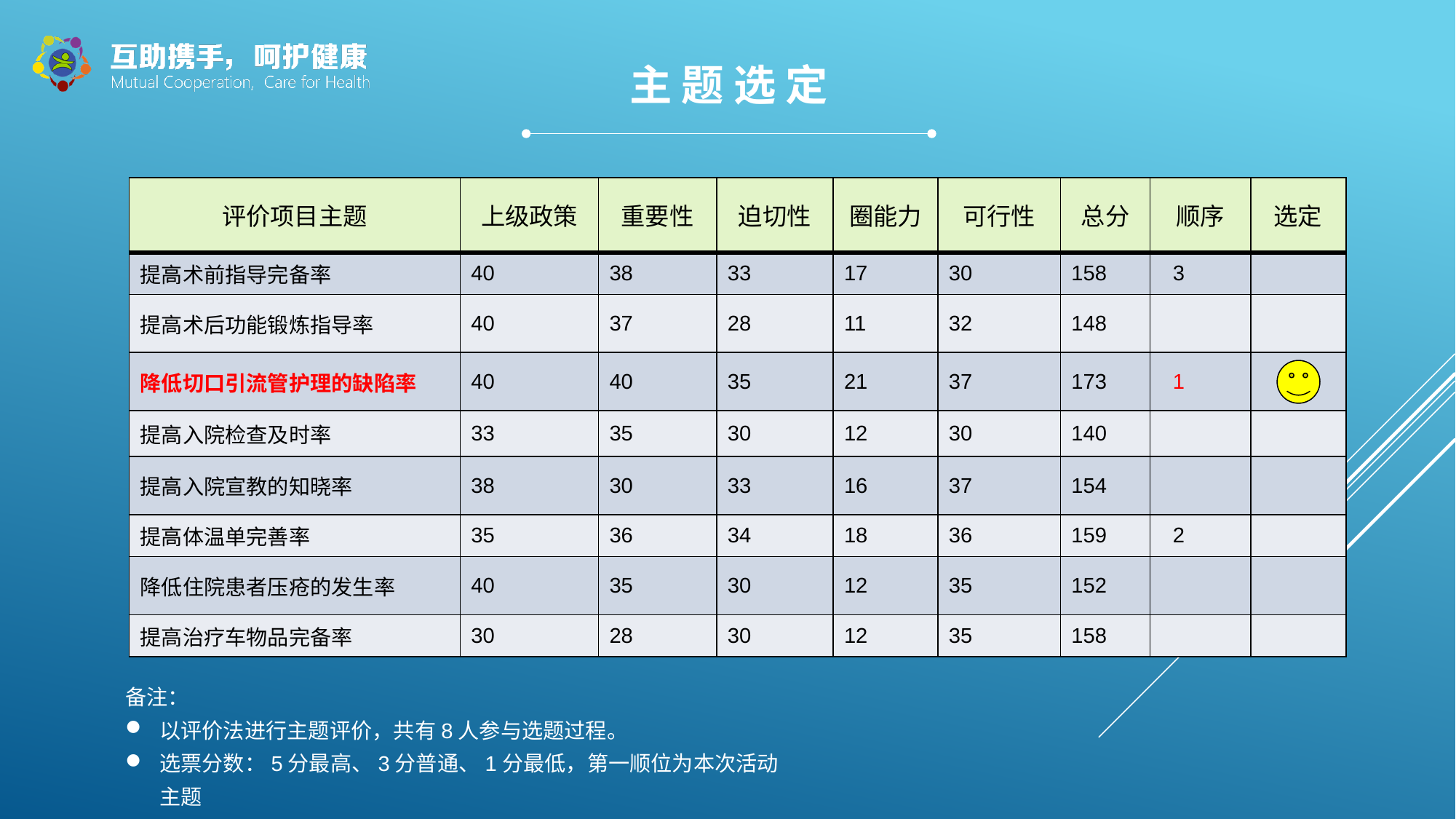

主 题 选 定
| 评价项目主题 | 上级政策 | 重要性 | 迫切性 | 圈能力 | 可行性 | 总分 | 顺序 | 选定 |
| --- | --- | --- | --- | --- | --- | --- | --- | --- |
| 提高术前指导完备率 | 40 | 38 | 33 | 17 | 30 | 158 | 3 |  |
| 提高术后功能锻炼指导率 | 40 | 37 | 28 | 11 | 32 | 148 |  |  |
| 降低切口引流管护理的缺陷率 | 40 | 40 | 35 | 21 | 37 | 173 | 1 |  |
| 提高入院检查及时率 | 33 | 35 | 30 | 12 | 30 | 140 |  |  |
| 提高入院宣教的知晓率 | 38 | 30 | 33 | 16 | 37 | 154 |  |  |
| 提高体温单完善率 | 35 | 36 | 34 | 18 | 36 | 159 | 2 |  |
| 降低住院患者压疮的发生率 | 40 | 35 | 30 | 12 | 35 | 152 |  |  |
| 提高治疗车物品完备率 | 30 | 28 | 30 | 12 | 35 | 158 |  |  |

备注：
以评价法进行主题评价，共有8人参与选题过程。
选票分数：5分最高、3分普通、1分最低，第一顺位为本次活动主题
.